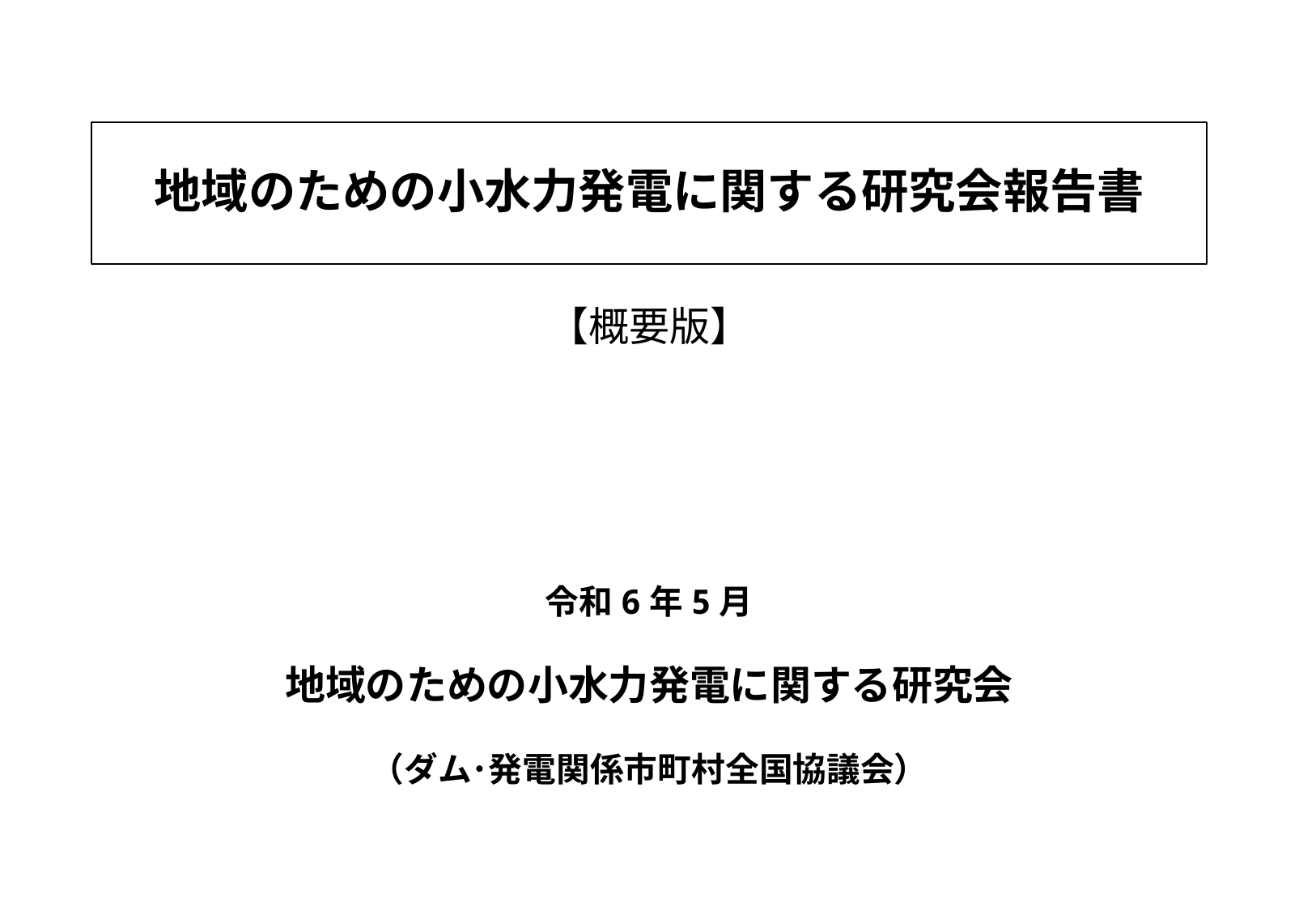

# 地域のための小水力発電に関する研究会報告書
【概要版】

令和6年5月

地域のための小水力発電に関する研究会

（ダム･発電関係市町村全国協議会）